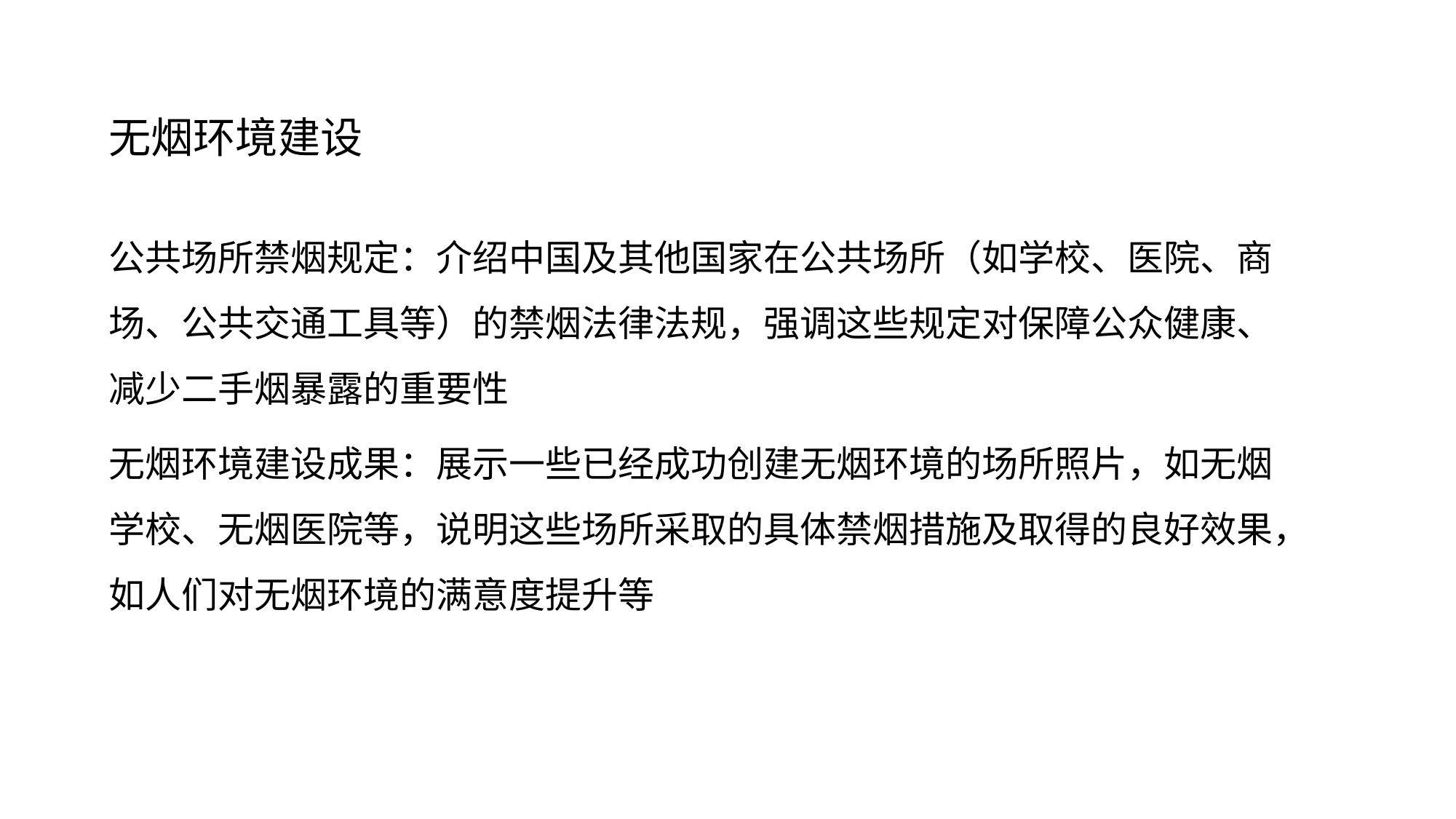

无烟环境建设
公共场所禁烟规定：介绍中国及其他国家在公共场所（如学校、医院、商场、公共交通工具等）的禁烟法律法规，强调这些规定对保障公众健康、减少二手烟暴露的重要性
无烟环境建设成果：展示一些已经成功创建无烟环境的场所照片，如无烟学校、无烟医院等，说明这些场所采取的具体禁烟措施及取得的良好效果，如人们对无烟环境的满意度提升等